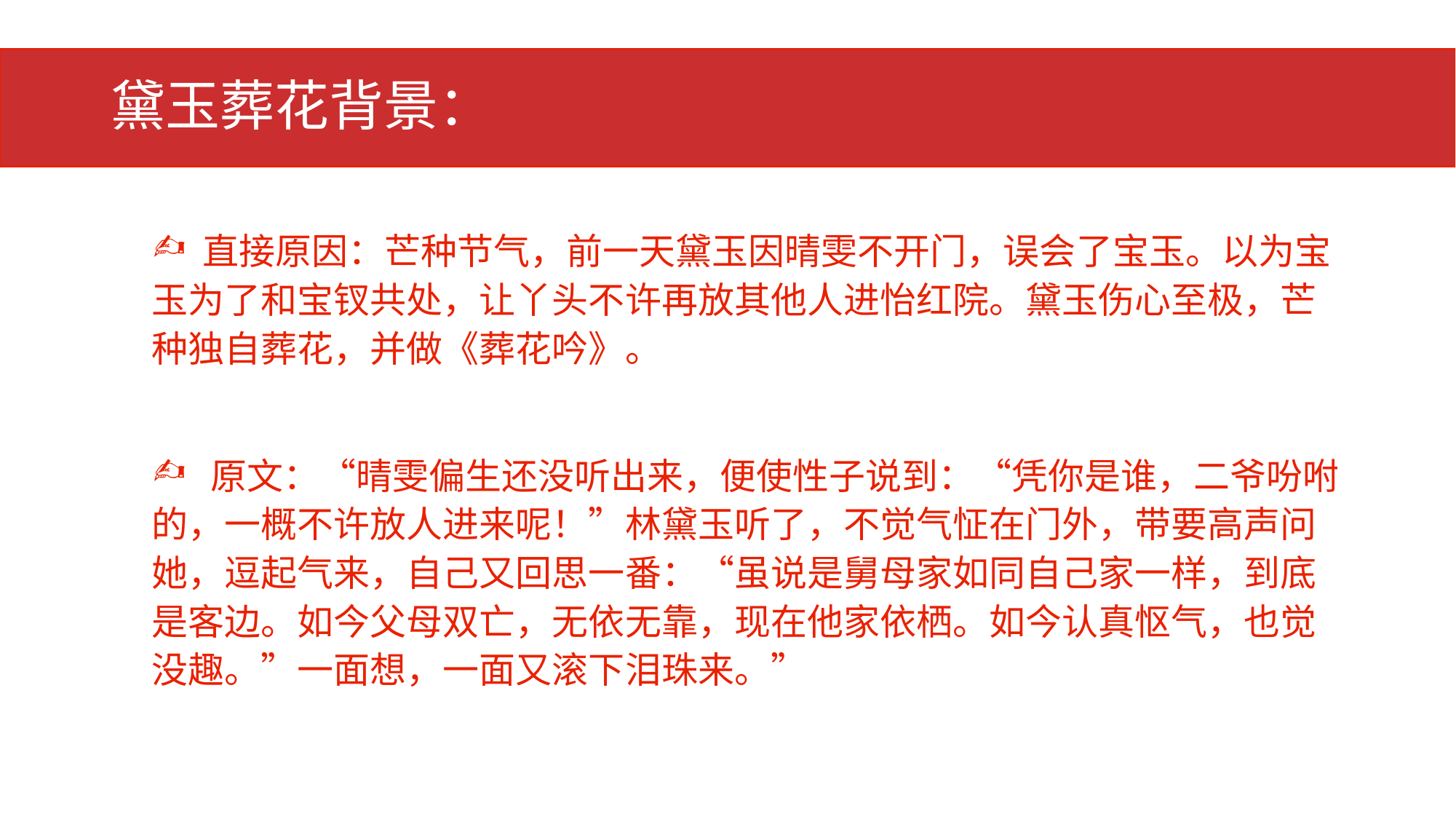

# 黛玉葬花背景：
 直接原因：芒种节气，前一天黛玉因晴雯不开门，误会了宝玉。以为宝玉为了和宝钗共处，让丫头不许再放其他人进怡红院。黛玉伤心至极，芒种独自葬花，并做《葬花吟》。

  原文：“晴雯偏生还没听出来，便使性子说到：“凭你是谁，二爷吩咐的，一概不许放人进来呢！”林黛玉听了，不觉气怔在门外，带要高声问她，逗起气来，自己又回思一番：“虽说是舅母家如同自己家一样，到底是客边。如今父母双亡，无依无靠，现在他家依栖。如今认真怄气，也觉没趣。”一面想，一面又滚下泪珠来。”